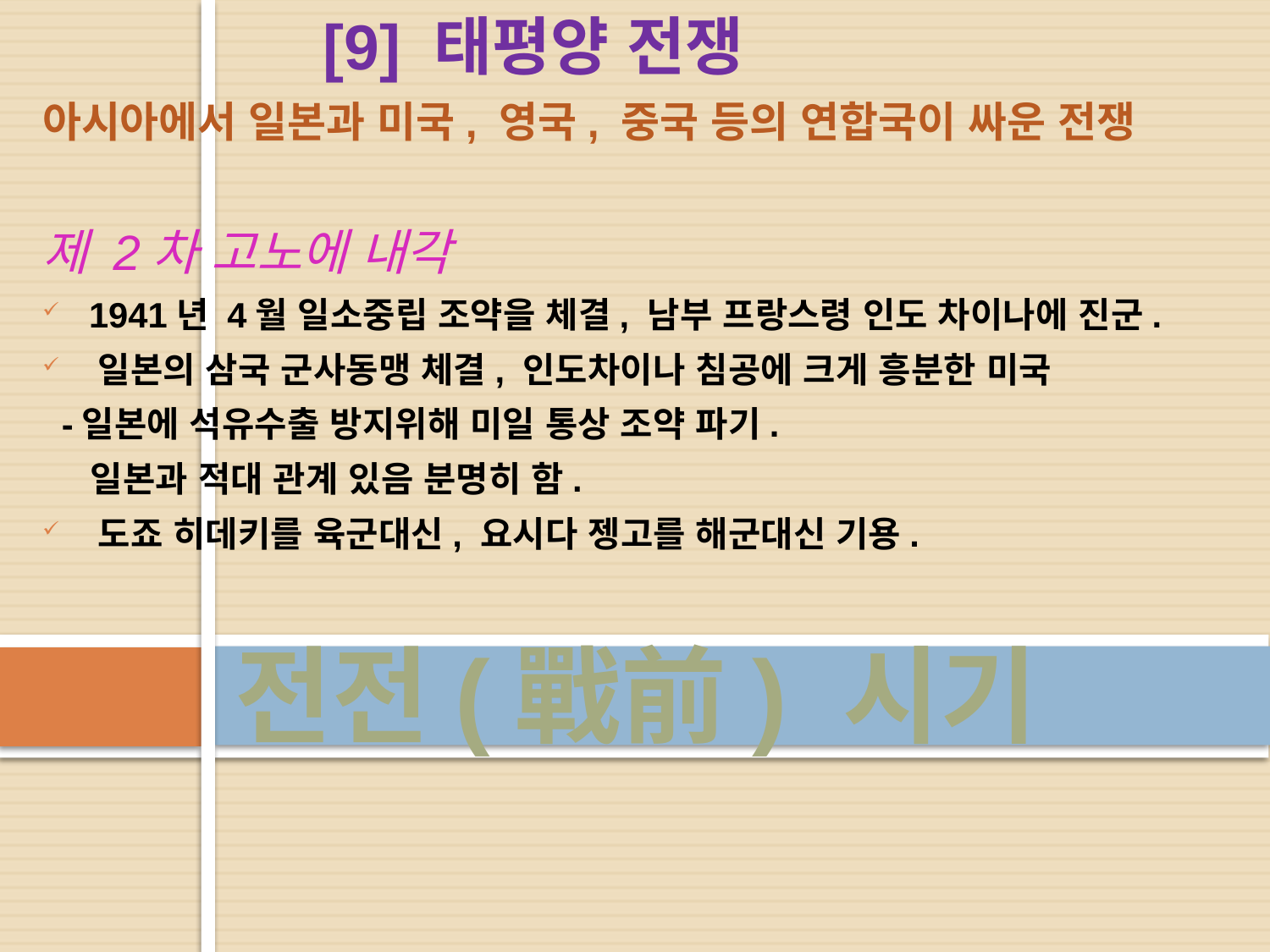

[9] 태평양 전쟁
아시아에서 일본과 미국, 영국, 중국 등의 연합국이 싸운 전쟁

제 2차 고노에 내각
   1941년 4월 일소중립 조약을 체결, 남부 프랑스령 인도 차이나에 진군.
   일본의 삼국 군사동맹 체결, 인도차이나 침공에 크게 흥분한 미국
  -일본에 석유수출 방지위해 미일 통상 조약 파기.
    일본과 적대 관계 있음 분명히 함.
   도죠 히데키를 육군대신, 요시다 젱고를 해군대신 기용.

# 전전(戰前) 시기